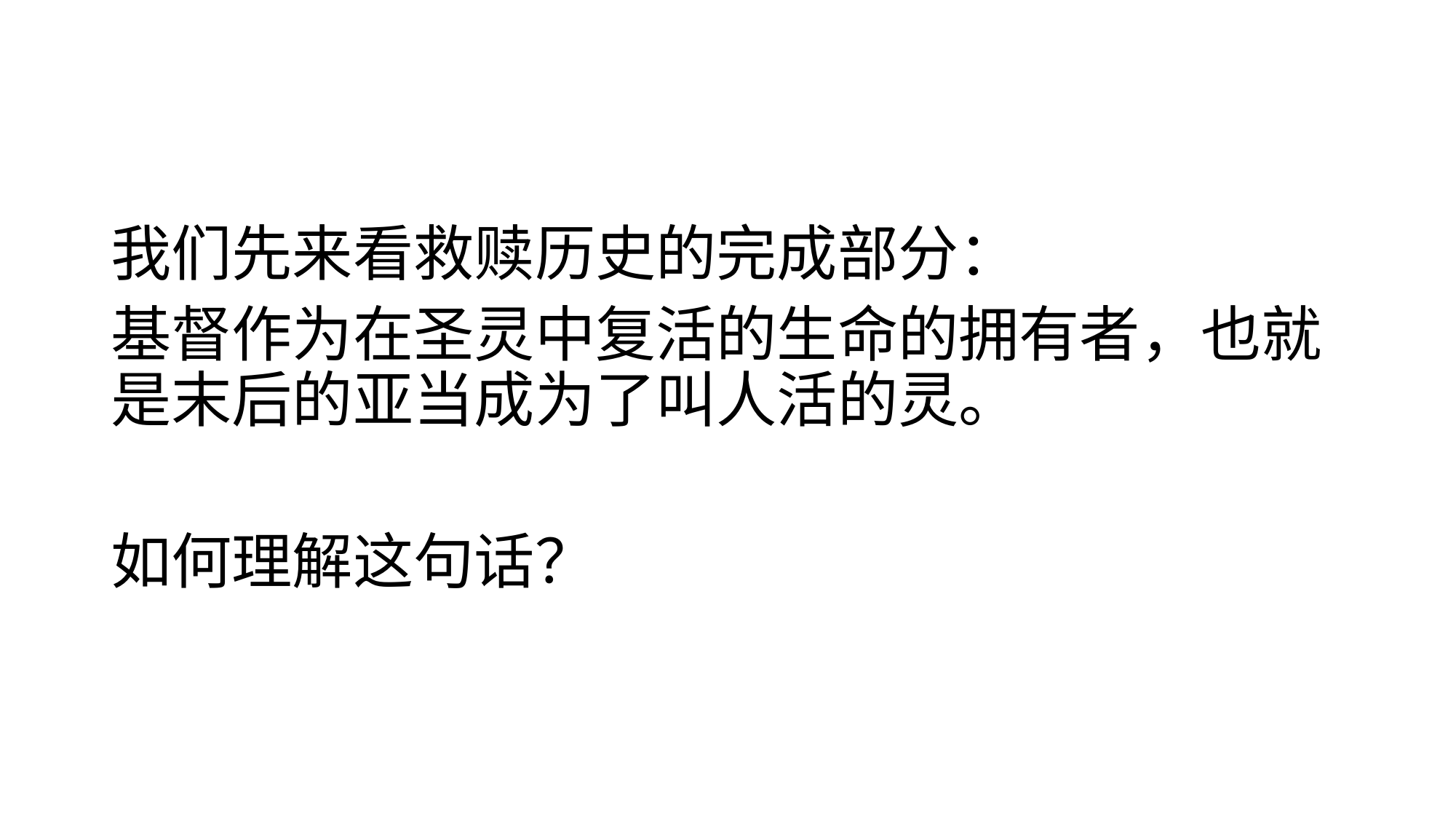

#
我们先来看救赎历史的完成部分：
基督作为在圣灵中复活的生命的拥有者，也就是末后的亚当成为了叫人活的灵。

如何理解这句话？